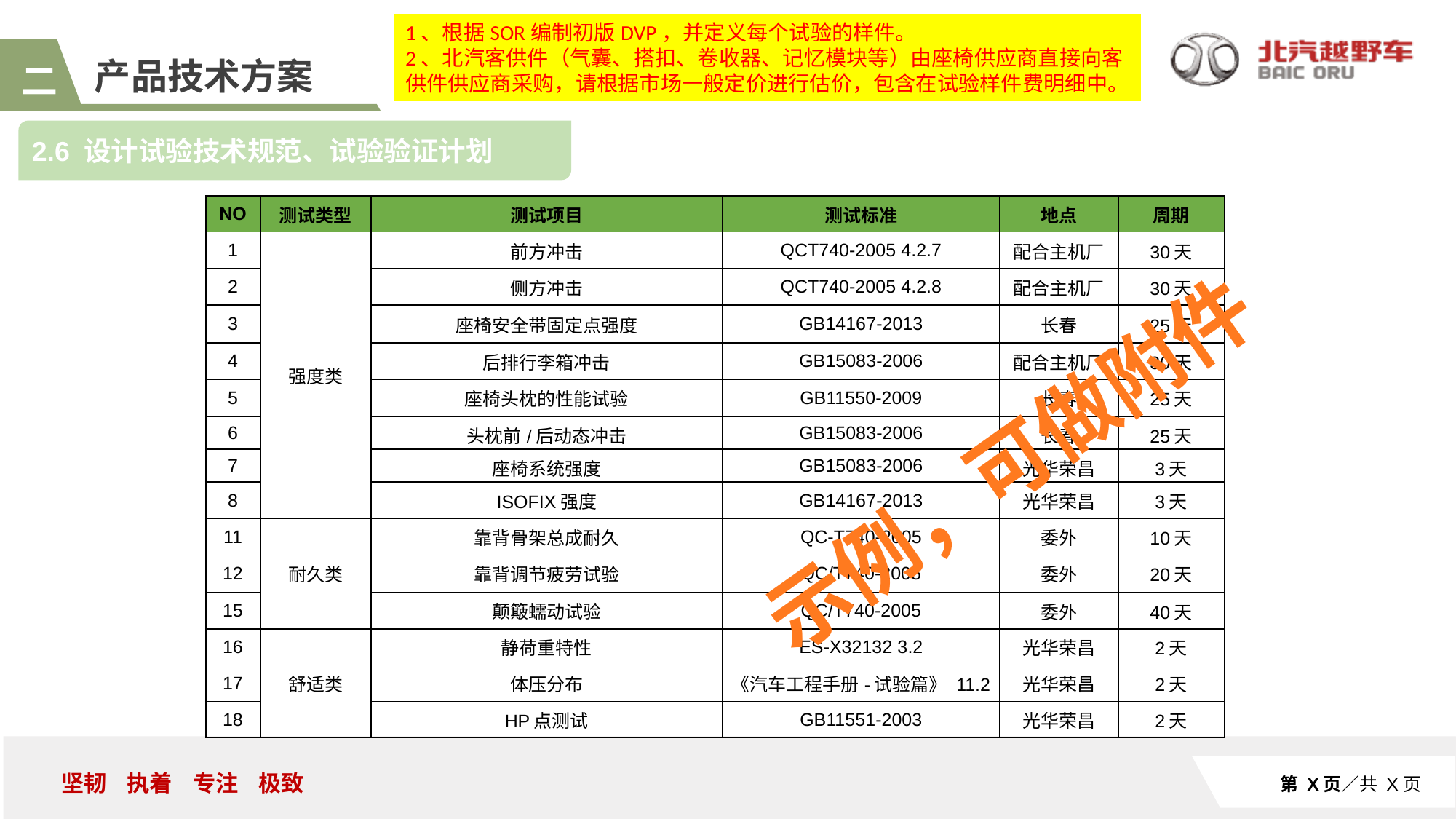

1、根据SOR编制初版DVP，并定义每个试验的样件。
2、北汽客供件（气囊、搭扣、卷收器、记忆模块等）由座椅供应商直接向客供件供应商采购，请根据市场一般定价进行估价，包含在试验样件费明细中。
产品技术方案
二
2.6 设计试验技术规范、试验验证计划
| NO | 测试类型 | 测试项目 | 测试标准 | 地点 | 周期 |
| --- | --- | --- | --- | --- | --- |
| 1 | 强度类 | 前方冲击 | QCT740-2005 4.2.7 | 配合主机厂 | 30天 |
| 2 |  | 侧方冲击 | QCT740-2005 4.2.8 | 配合主机厂 | 30天 |
| 3 |  | 座椅安全带固定点强度 | GB14167-2013 | 长春 | 25天 |
| 4 |  | 后排行李箱冲击 | GB15083-2006 | 配合主机厂 | 30天 |
| 5 |  | 座椅头枕的性能试验 | GB11550-2009 | 长春 | 25天 |
| 6 |  | 头枕前/后动态冲击 | GB15083-2006 | 长春 | 25天 |
| 7 |  | 座椅系统强度 | GB15083-2006 | 光华荣昌 | 3天 |
| 8 |  | ISOFIX强度 | GB14167-2013 | 光华荣昌 | 3天 |
| 11 | 耐久类 | 靠背骨架总成耐久 | QC-T740-2005 | 委外 | 10天 |
| 12 |  | 靠背调节疲劳试验 | QC/T740-2005 | 委外 | 20天 |
| 15 |  | 颠簸蠕动试验 | QC/T740-2005 | 委外 | 40天 |
| 16 | 舒适类 | 静荷重特性 | ES-X32132 3.2 | 光华荣昌 | 2天 |
| 17 |  | 体压分布 | 《汽车工程手册-试验篇》 11.2 | 光华荣昌 | 2天 |
| 18 |  | HP点测试 | GB11551-2003 | 光华荣昌 | 2天 |
示例，可做附件
第 X页／共 X页